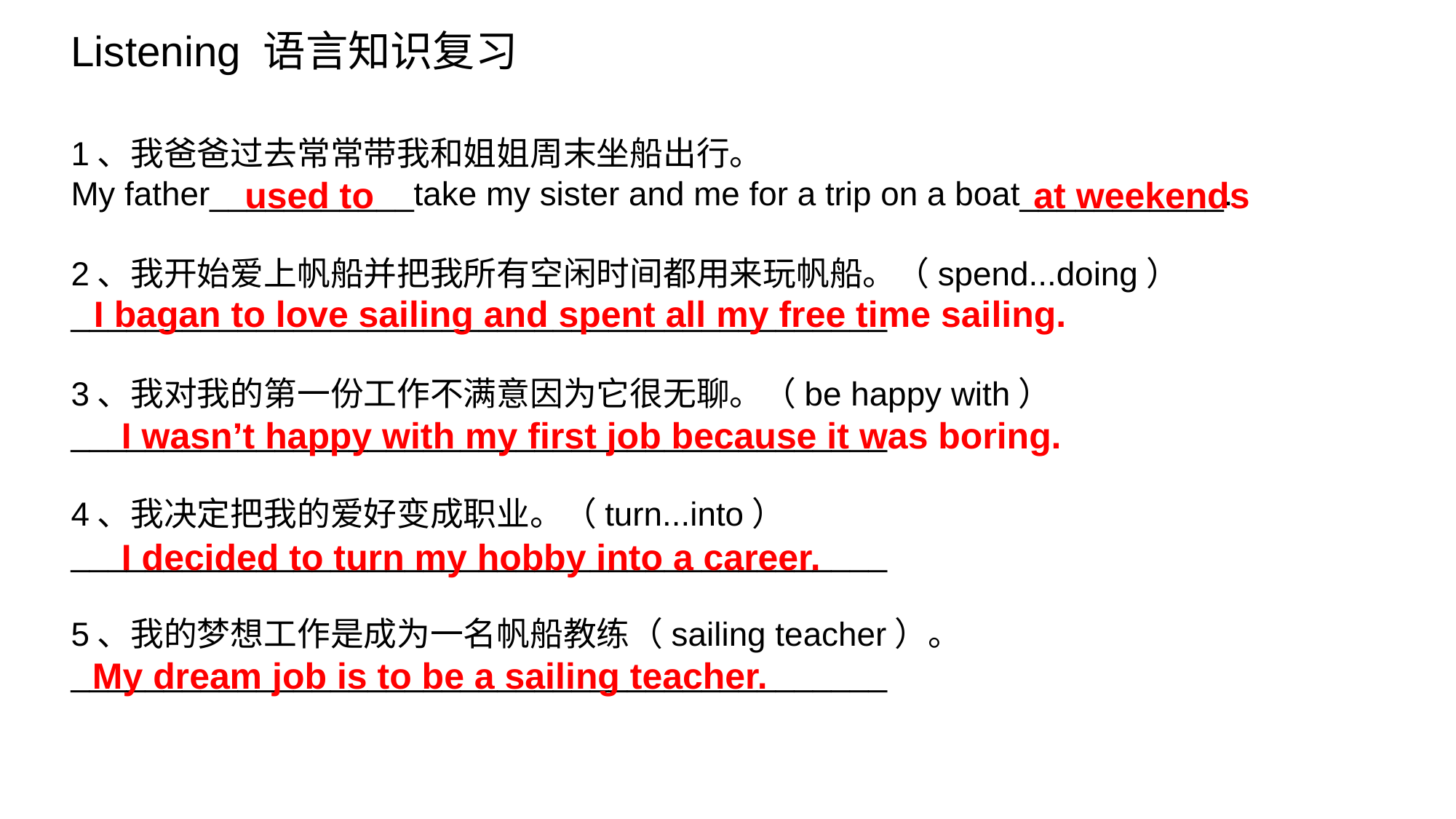

Listening 语言知识复习

1、我爸爸过去常常带我和姐姐周末坐船出行。
My father___________take my sister and me for a trip on a boat___________.

2、我开始爱上帆船并把我所有空闲时间都用来玩帆船。（spend...doing）
____________________________________________

3、我对我的第一份工作不满意因为它很无聊。（be happy with）
____________________________________________

4、我决定把我的爱好变成职业。（turn...into）
____________________________________________

5、我的梦想工作是成为一名帆船教练（sailing teacher）。
____________________________________________

 used to                                                                 at weekends
I bagan to love sailing and spent all my free time sailing.
 I wasn’t happy with my first job because it was boring.
 I decided to turn my hobby into a career.
 My dream job is to be a sailing teacher.